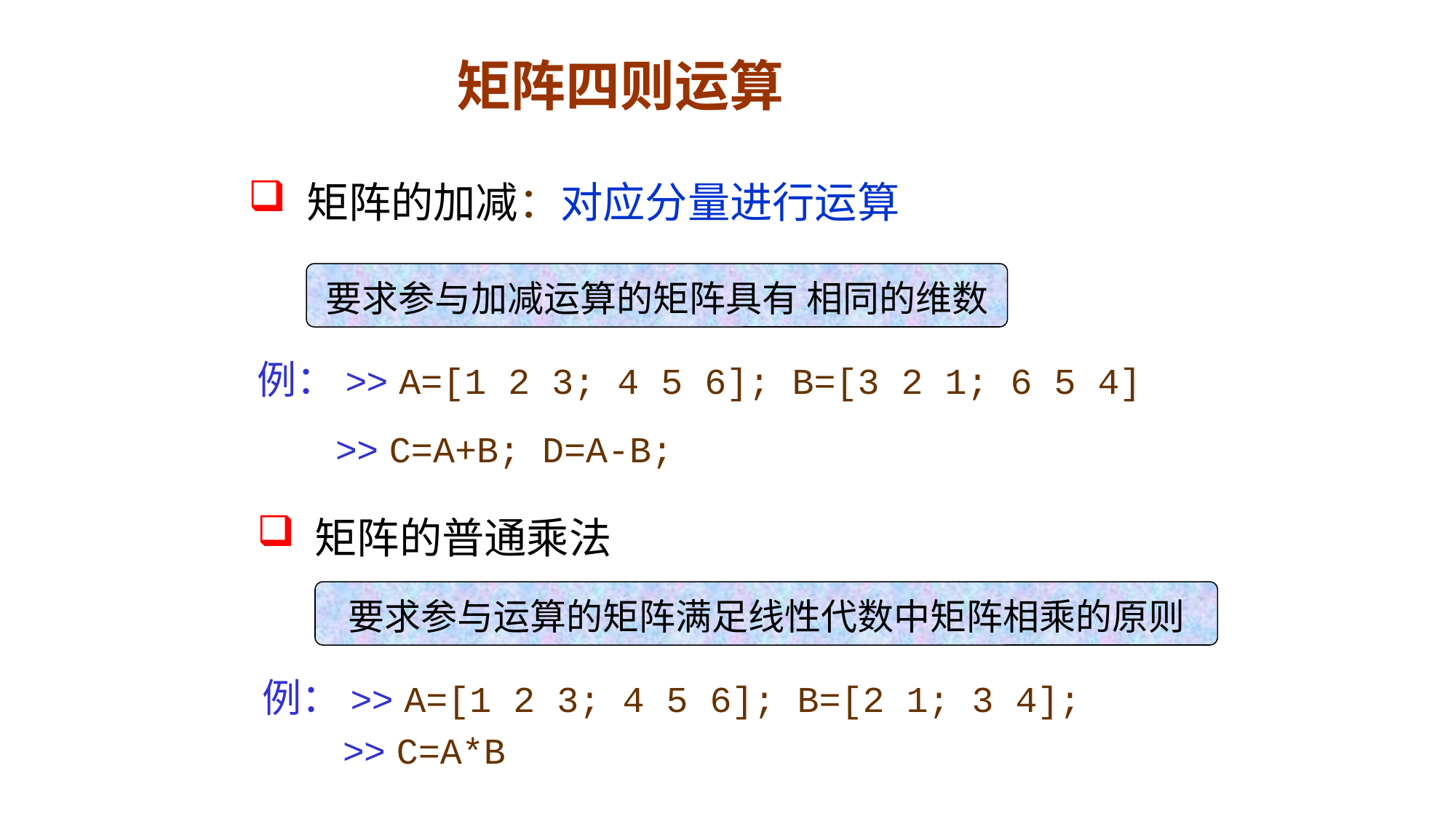

# 矩阵四则运算
 矩阵的加减：对应分量进行运算
要求参与加减运算的矩阵具有 相同的维数
例：>> A=[1 2 3; 4 5 6]; B=[3 2 1; 6 5 4]
>> C=A+B; D=A-B;
 矩阵的普通乘法
要求参与运算的矩阵满足线性代数中矩阵相乘的原则
例：>> A=[1 2 3; 4 5 6]; B=[2 1; 3 4];
>> C=A*B